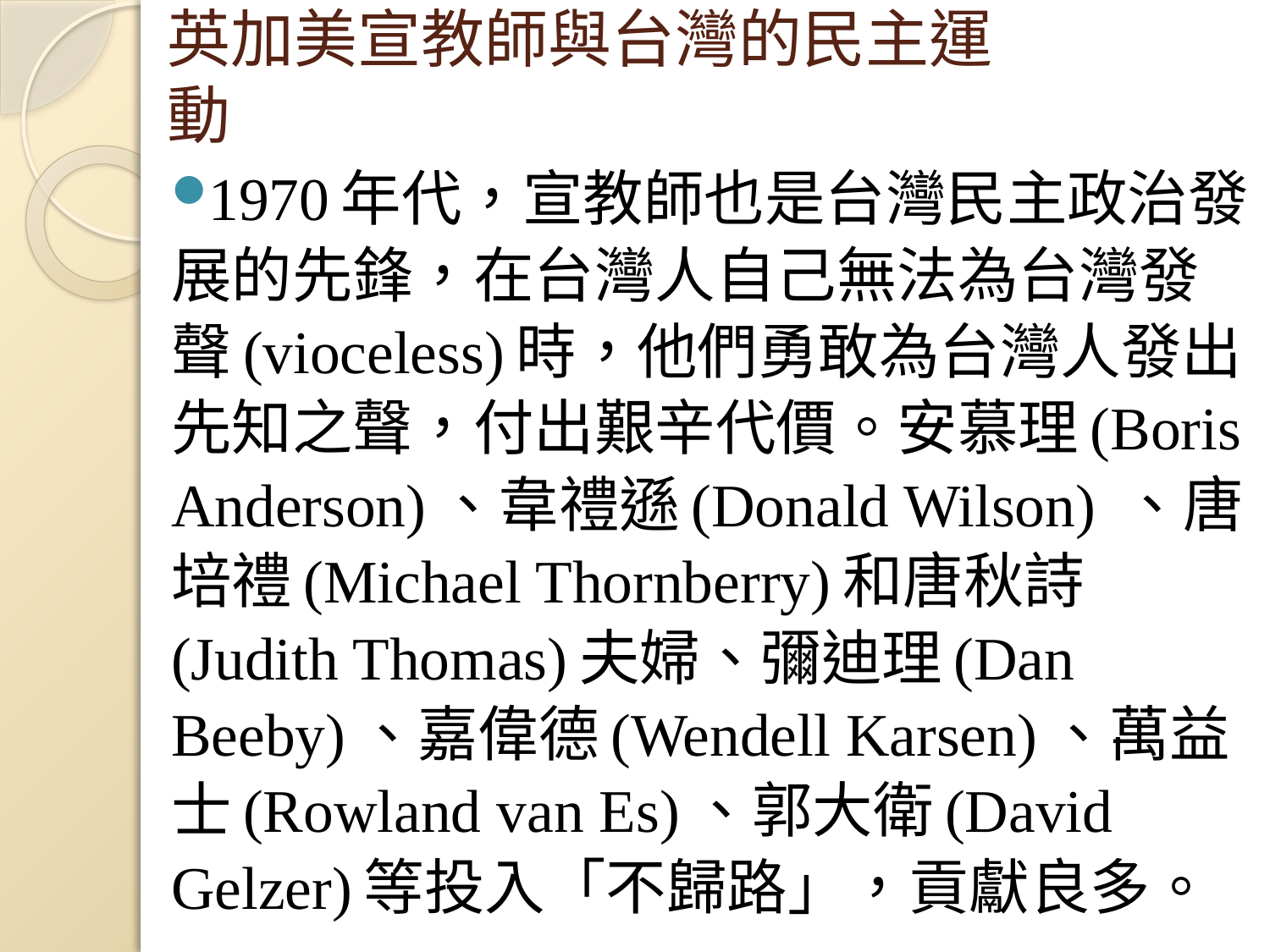

# 英加美宣教師與台灣的民主運動
1970年代，宣教師也是台灣民主政治發展的先鋒，在台灣人自己無法為台灣發聲(vioceless)時，他們勇敢為台灣人發出先知之聲，付出艱辛代價。安慕理(Boris Anderson)、韋禮遜(Donald Wilson) 、唐培禮(Michael Thornberry)和唐秋詩(Judith Thomas)夫婦、彌迪理(Dan Beeby)、嘉偉德(Wendell Karsen)、萬益士(Rowland van Es)、郭大衛(David Gelzer)等投入「不歸路」，貢獻良多。